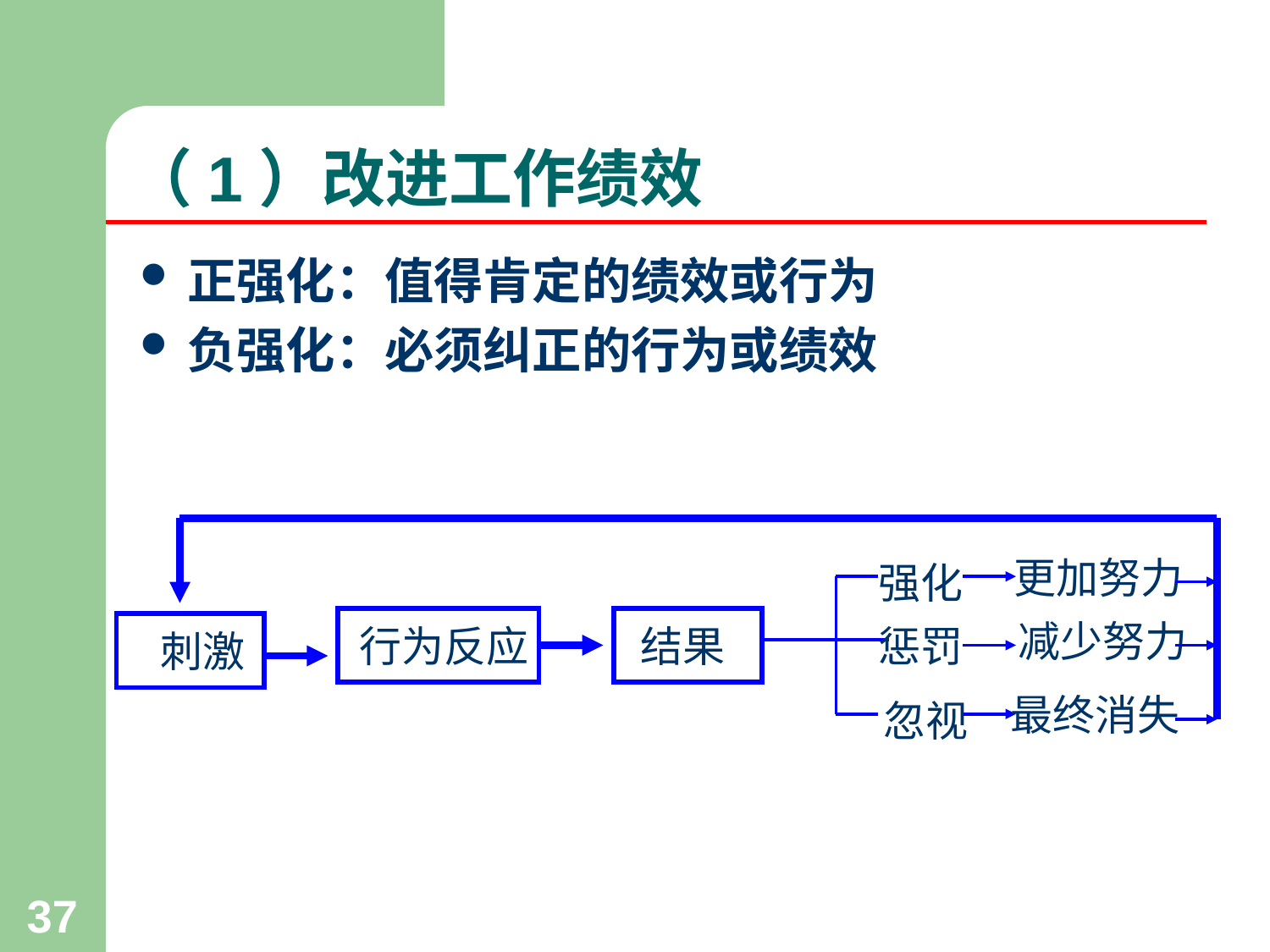

（1）改进工作绩效
正强化：值得肯定的绩效或行为
负强化：必须纠正的行为或绩效
更加努力
强化

减少努力

行为反应
结果
惩罚
刺激
最终消失
忽视
# 37